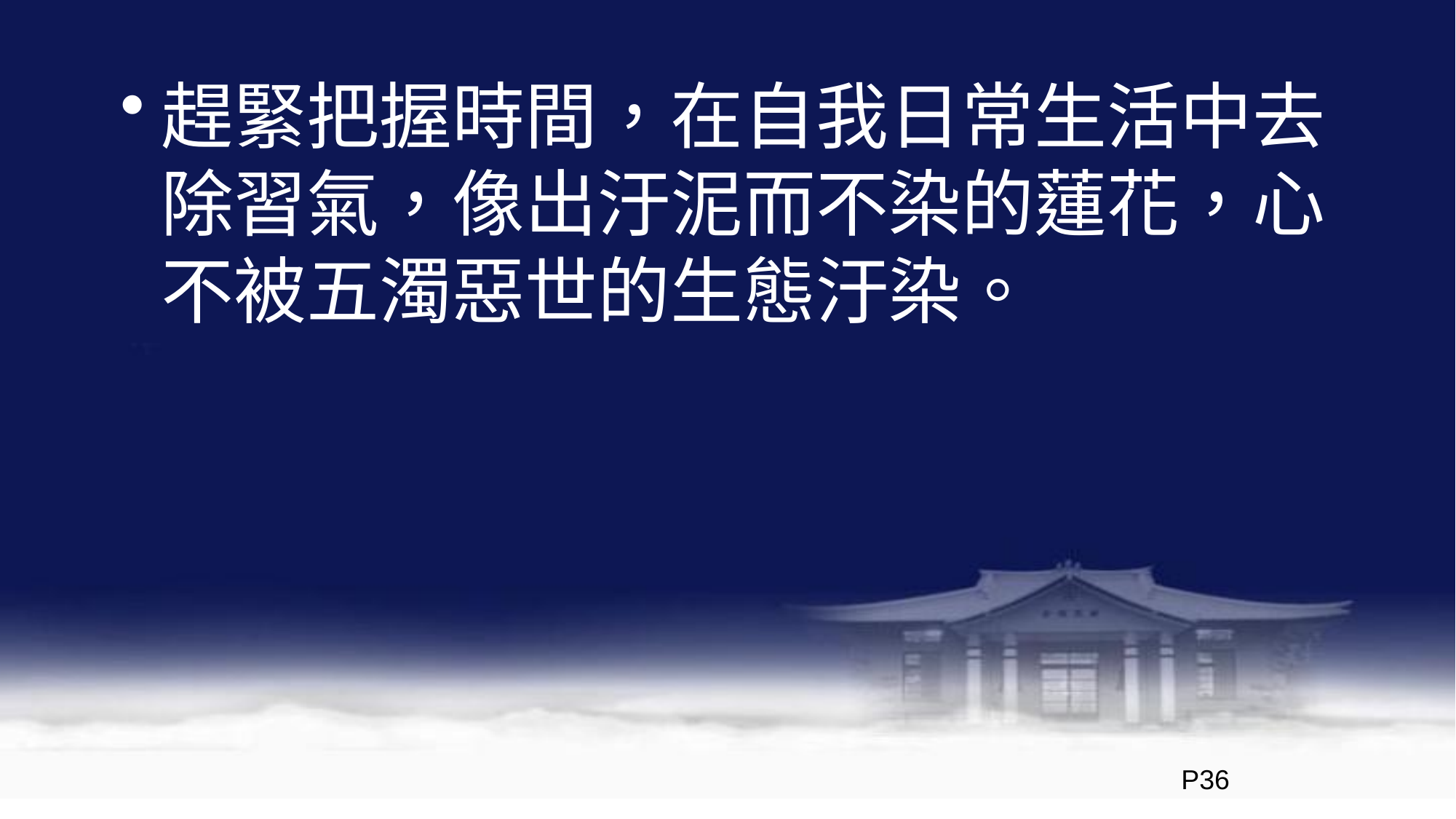

趕緊把握時間，在自我日常生活中去除習氣，像出汙泥而不染的蓮花，心不被五濁惡世的生態汙染。
P36